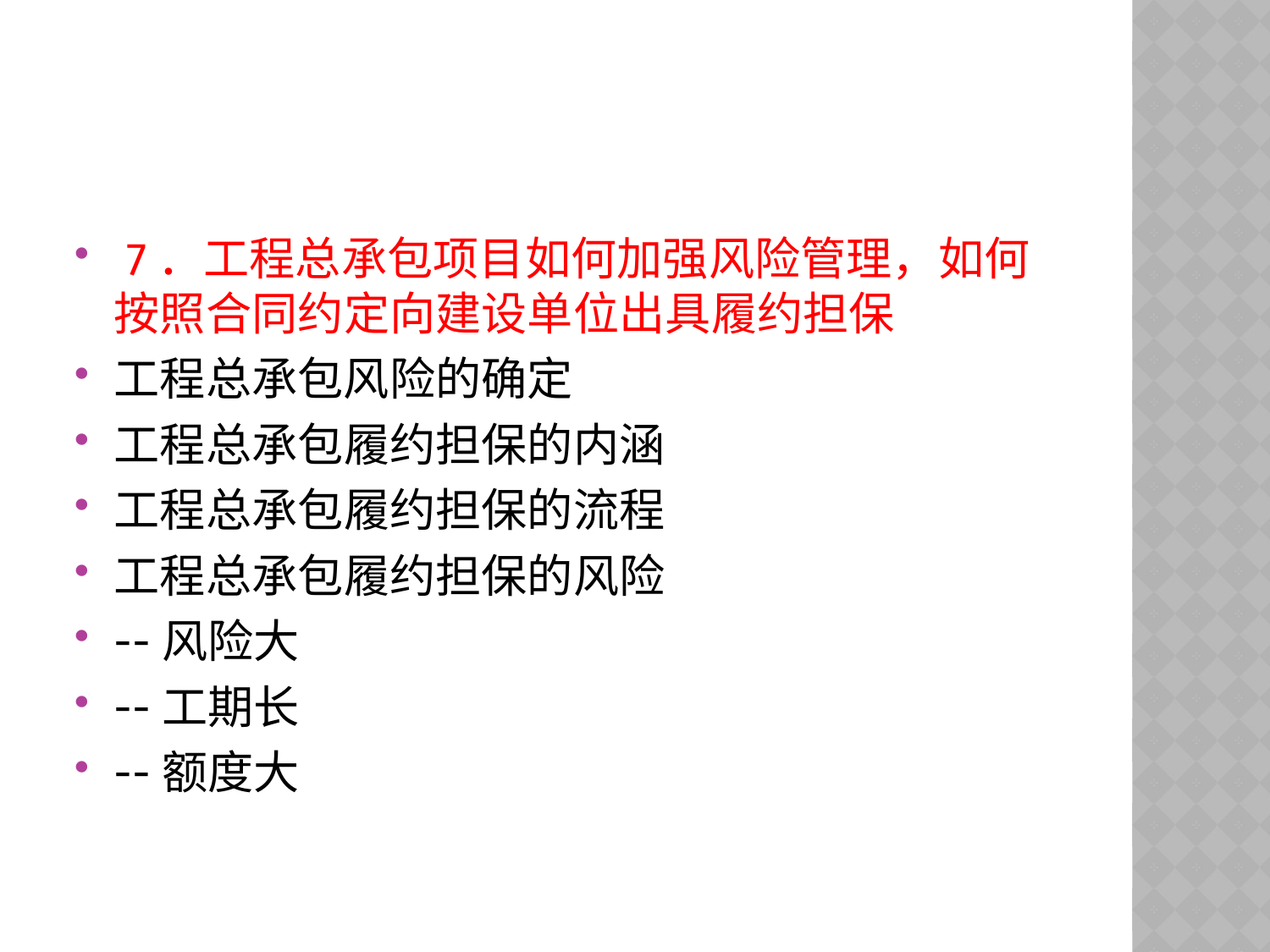

#
 7．工程总承包项目如何加强风险管理，如何按照合同约定向建设单位出具履约担保
工程总承包风险的确定
工程总承包履约担保的内涵
工程总承包履约担保的流程
工程总承包履约担保的风险
--风险大
--工期长
--额度大